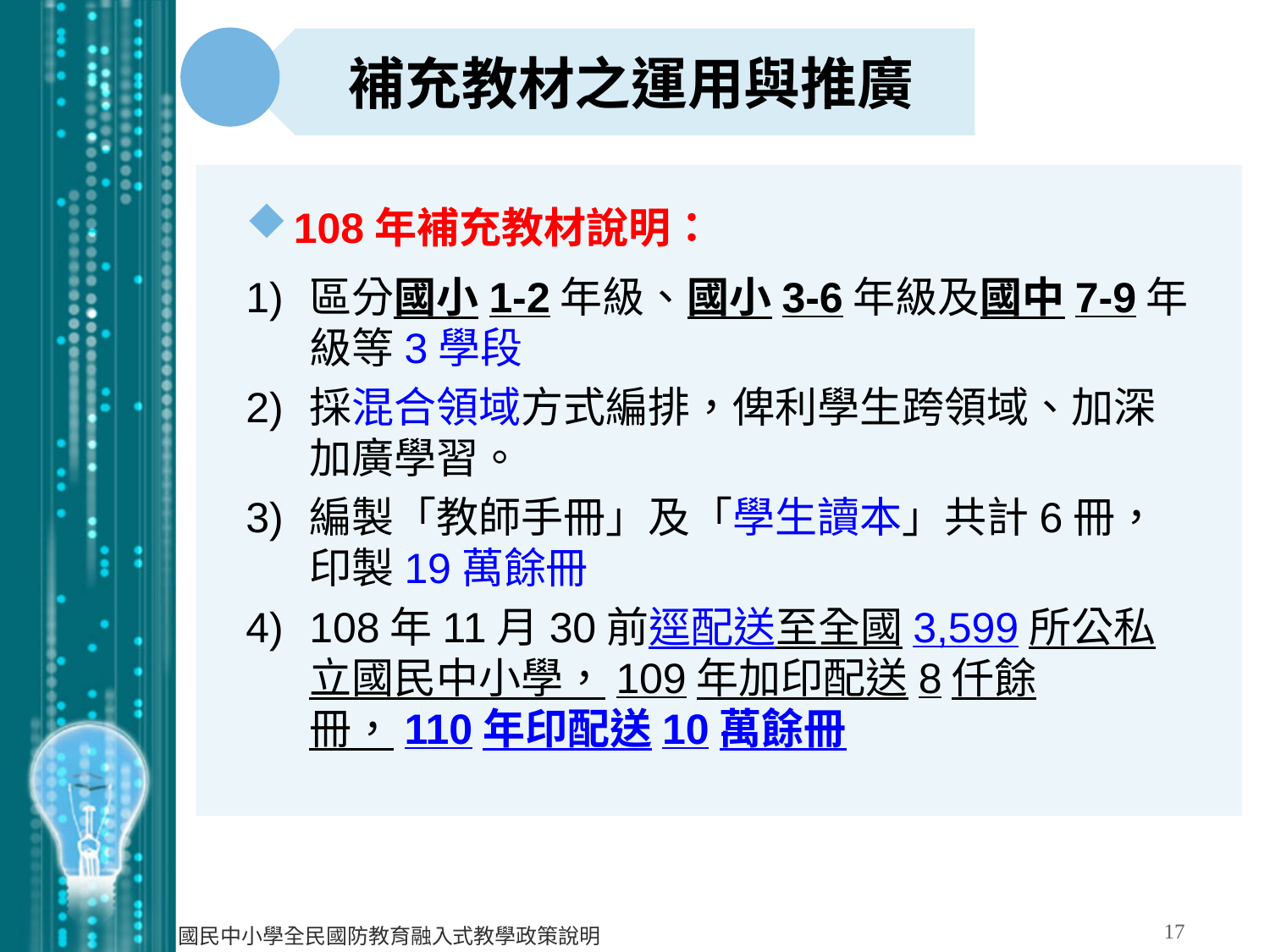

補充教材之運用與推廣
108年補充教材說明：
區分國小1-2年級、國小3-6年級及國中7-9年級等3學段
採混合領域方式編排，俾利學生跨領域、加深加廣學習。
編製「教師手冊」及「學生讀本」共計6冊，印製19萬餘冊
108年11月30前逕配送至全國3,599所公私立國民中小學，109年加印配送8仟餘冊，110年印配送10萬餘冊
17
國民中小學全民國防教育融入式教學政策說明